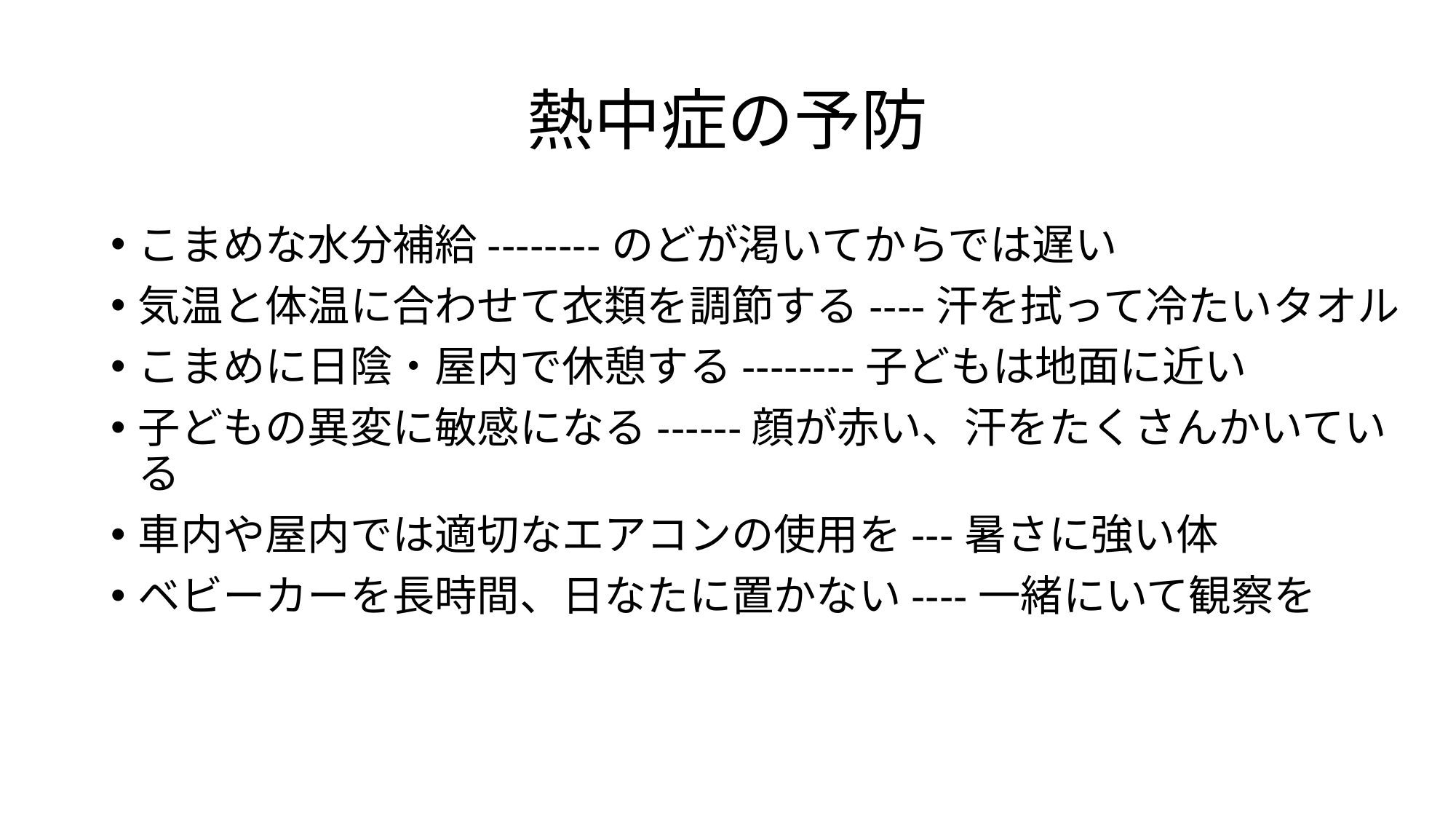

# 熱中症の予防
こまめな水分補給--------のどが渇いてからでは遅い
気温と体温に合わせて衣類を調節する----汗を拭って冷たいタオル
こまめに日陰・屋内で休憩する--------子どもは地面に近い
子どもの異変に敏感になる------顔が赤い、汗をたくさんかいている
車内や屋内では適切なエアコンの使用を---暑さに強い体
ベビーカーを長時間、日なたに置かない----一緒にいて観察を